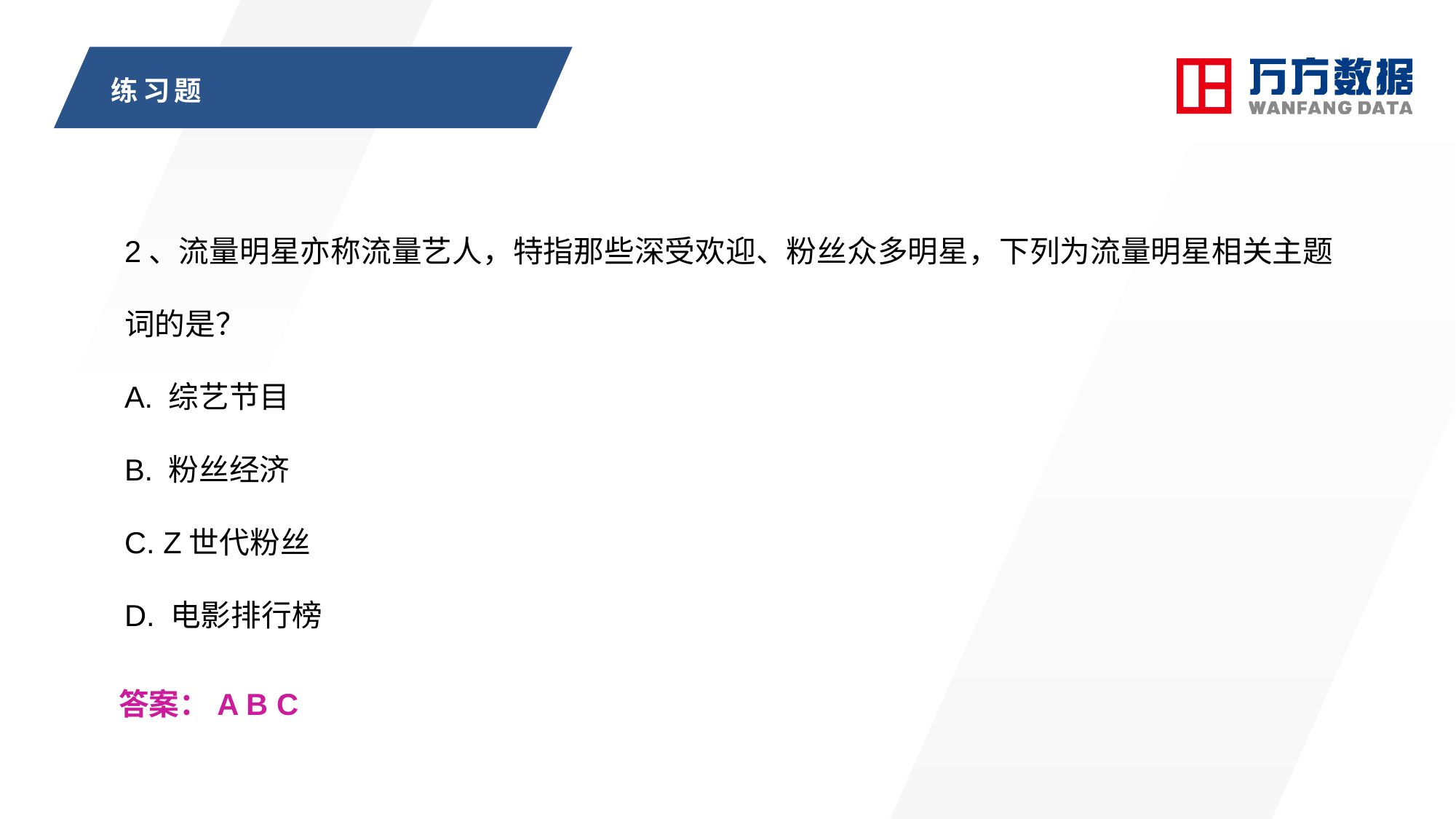

# 练习题

2、流量明星亦称流量艺人，特指那些深受欢迎、粉丝众多明星，下列为流量明星相关主题词的是？
A. 综艺节目
B. 粉丝经济
C. Z世代粉丝
D. 电影排行榜
答案：A B C